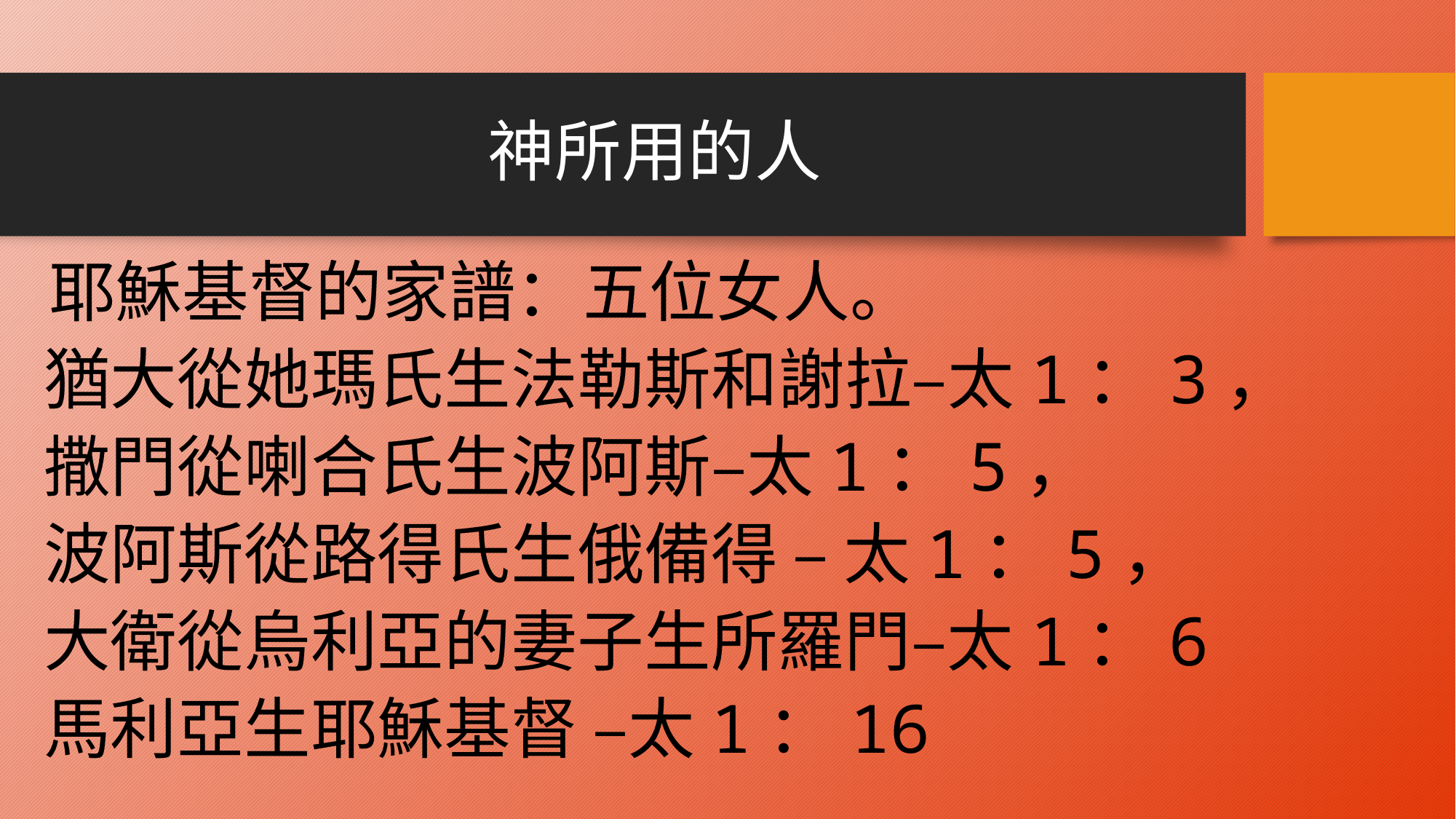

# 神所用的人
耶穌基督的家譜：五位女人。
猶大從她瑪氏生法勒斯和謝拉–太1：3，
撒門從喇合氏生波阿斯–太1：5，
波阿斯從路得氏生俄備得 – 太1：5，
大衛從烏利亞的妻子生所羅門–太1：6
馬利亞生耶穌基督 –太1：16